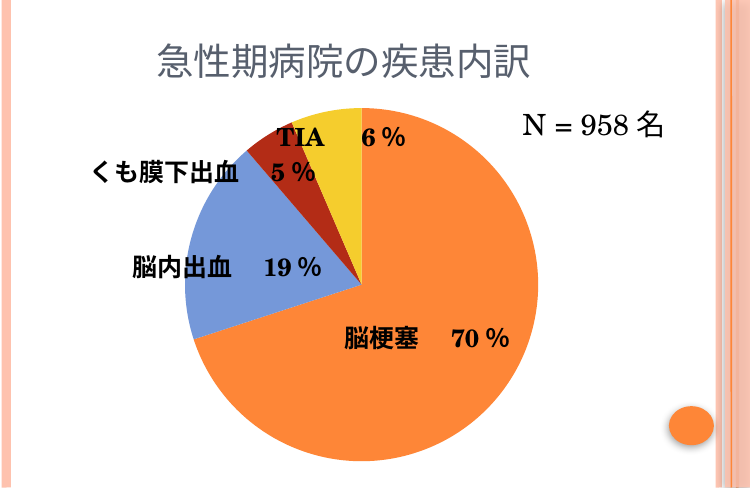

# 急性期病院の疾患内訳
N = 958名

### Chart

| Category |  |
|---|---|
| 脳梗塞 | 627.0 |
| 脳内出血 | 168.0 |
| くも膜下出血 | 43.0 |
| 一過性脳虚血発作 | 58.0 |
TIA　6％
くも膜下出血　5％
脳内出血　19％
脳梗塞　70％